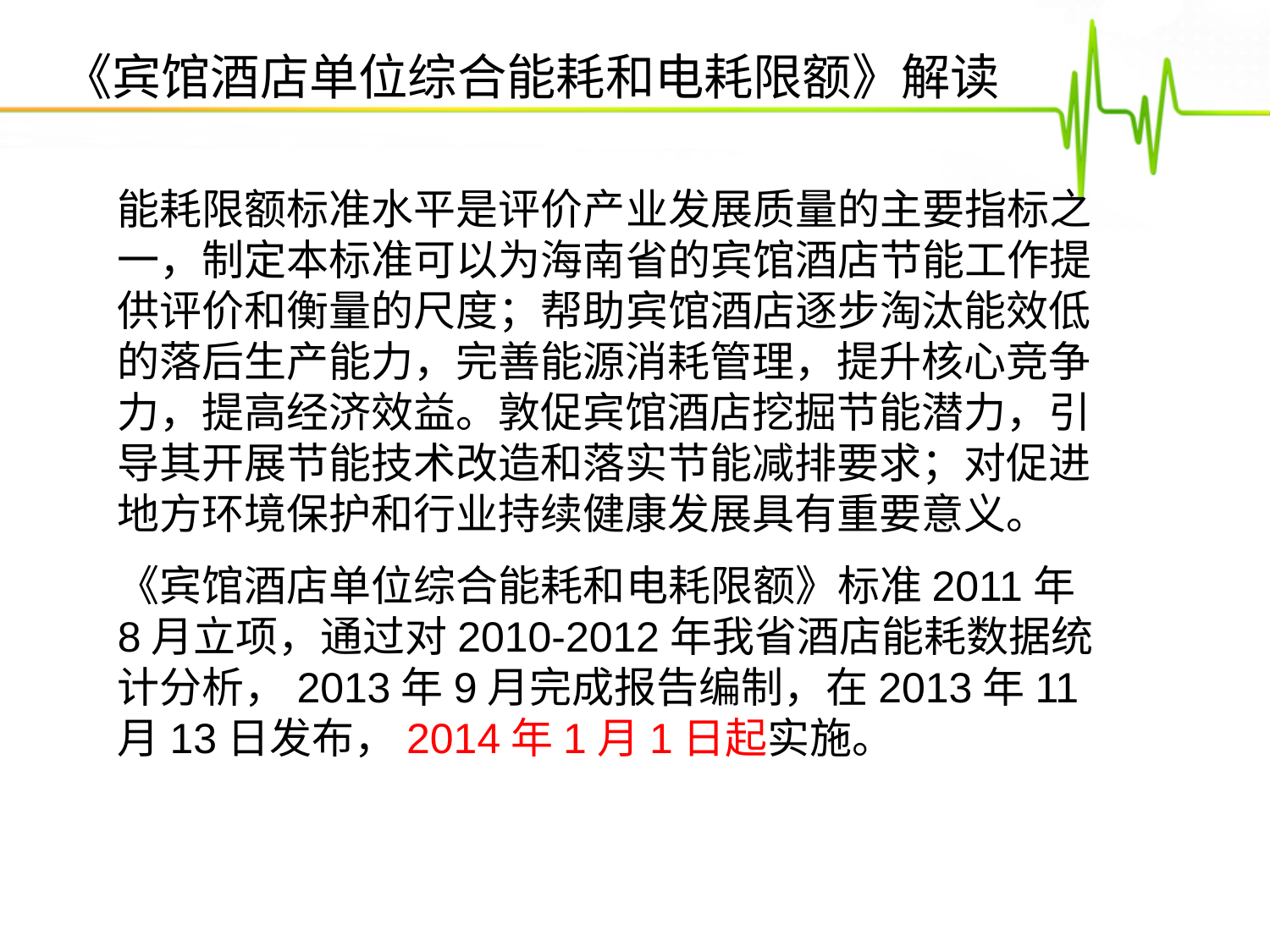

《宾馆酒店单位综合能耗和电耗限额》解读
能耗限额标准水平是评价产业发展质量的主要指标之一，制定本标准可以为海南省的宾馆酒店节能工作提供评价和衡量的尺度；帮助宾馆酒店逐步淘汰能效低的落后生产能力，完善能源消耗管理，提升核心竞争力，提高经济效益。敦促宾馆酒店挖掘节能潜力，引导其开展节能技术改造和落实节能减排要求；对促进地方环境保护和行业持续健康发展具有重要意义。
《宾馆酒店单位综合能耗和电耗限额》标准2011年8月立项，通过对2010-2012年我省酒店能耗数据统计分析，2013年9月完成报告编制，在2013年11月13日发布，2014年1月1日起实施。
点击添加文本
点击添加文本
点击添加文本
点击添加文本